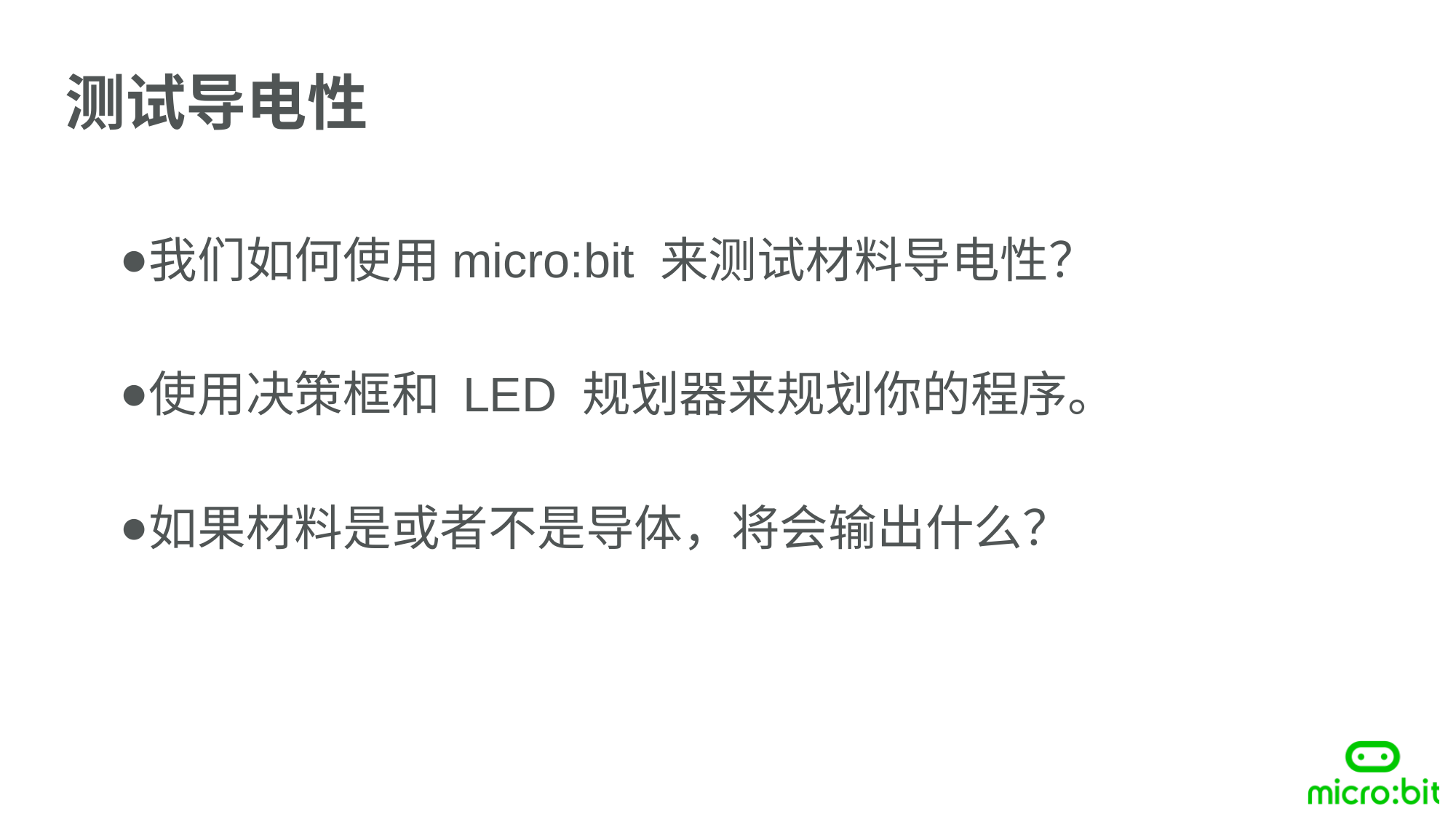

测试导电性

我们如何使用micro:bit 来测试材料导电性？

使用决策框和 LED 规划器来规划你的程序。

如果材料是或者不是导体，将会输出什么？